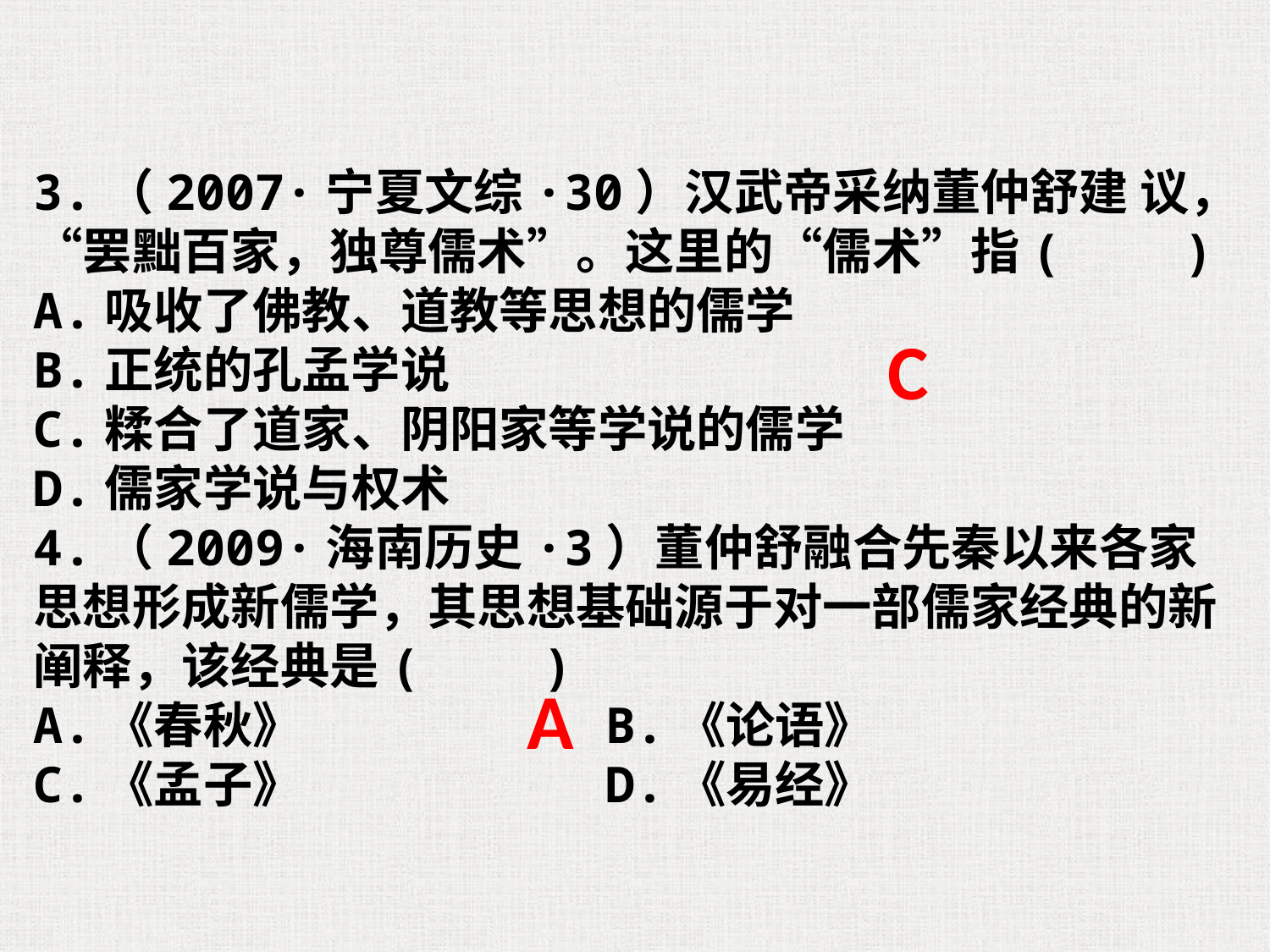

3.（2007·宁夏文综·30）汉武帝采纳董仲舒建 议，“罢黜百家，独尊儒术”。这里的“儒术”指(　　)
A.吸收了佛教、道教等思想的儒学
B.正统的孔孟学说
C.糅合了道家、阴阳家等学说的儒学
D.儒家学说与权术
4.（2009·海南历史·3）董仲舒融合先秦以来各家思想形成新儒学，其思想基础源于对一部儒家经典的新阐释，该经典是(　　)
A.《春秋》                          B.《论语》
C.《孟子》                          D.《易经》

C
A